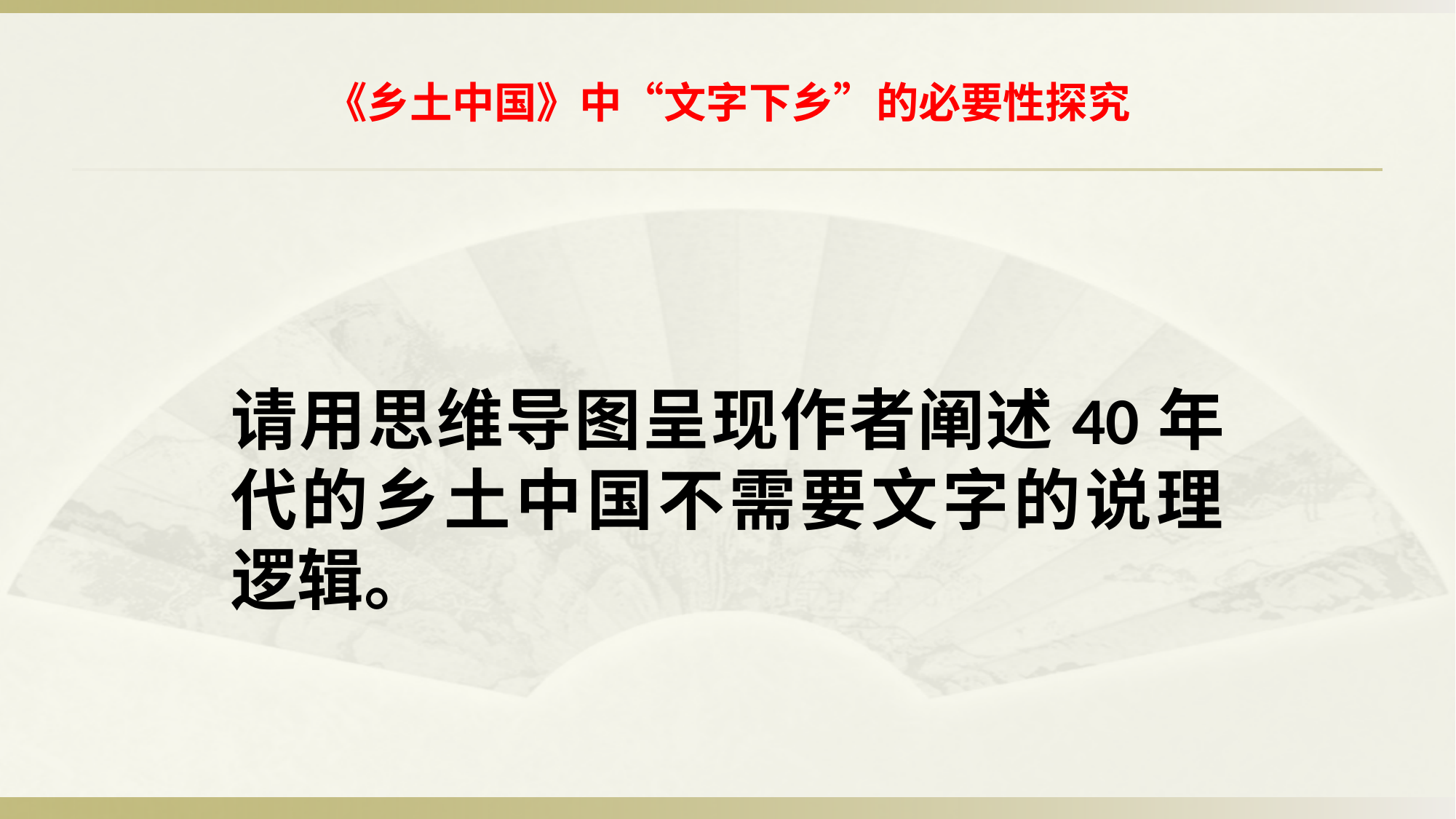

# 《乡土中国》中“文字下乡”的必要性探究
请用思维导图呈现作者阐述40年代的乡土中国不需要文字的说理逻辑。